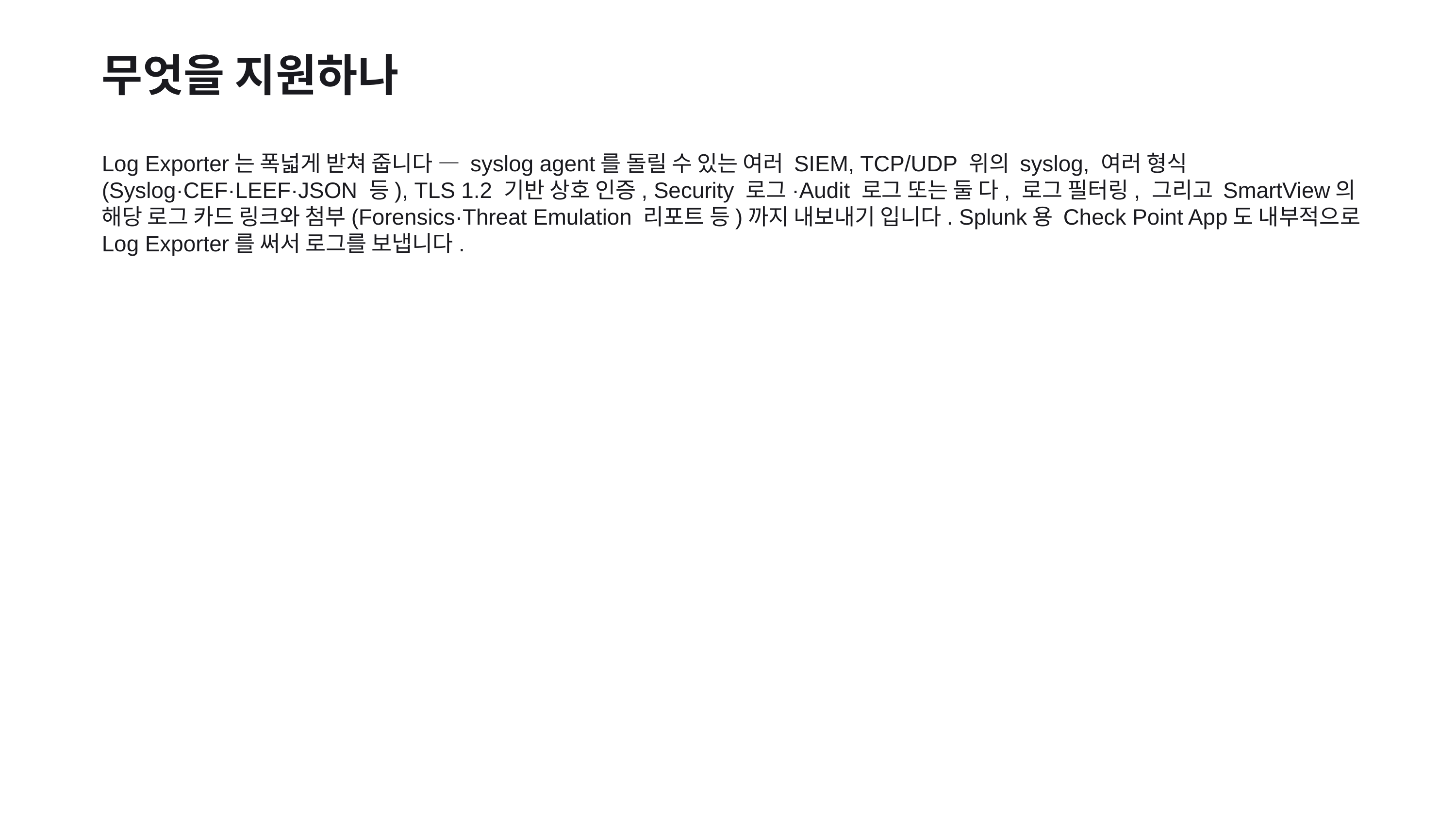

무엇을 지원하나
Log Exporter는 폭넓게 받쳐 줍니다 — syslog agent를 돌릴 수 있는 여러 SIEM, TCP/UDP 위의 syslog, 여러 형식(Syslog·CEF·LEEF·JSON 등), TLS 1.2 기반 상호 인증, Security 로그·Audit 로그 또는 둘 다, 로그 필터링, 그리고 SmartView의 해당 로그 카드 링크와 첨부(Forensics·Threat Emulation 리포트 등)까지 내보내기 입니다. Splunk용 Check Point App도 내부적으로 Log Exporter를 써서 로그를 보냅니다.